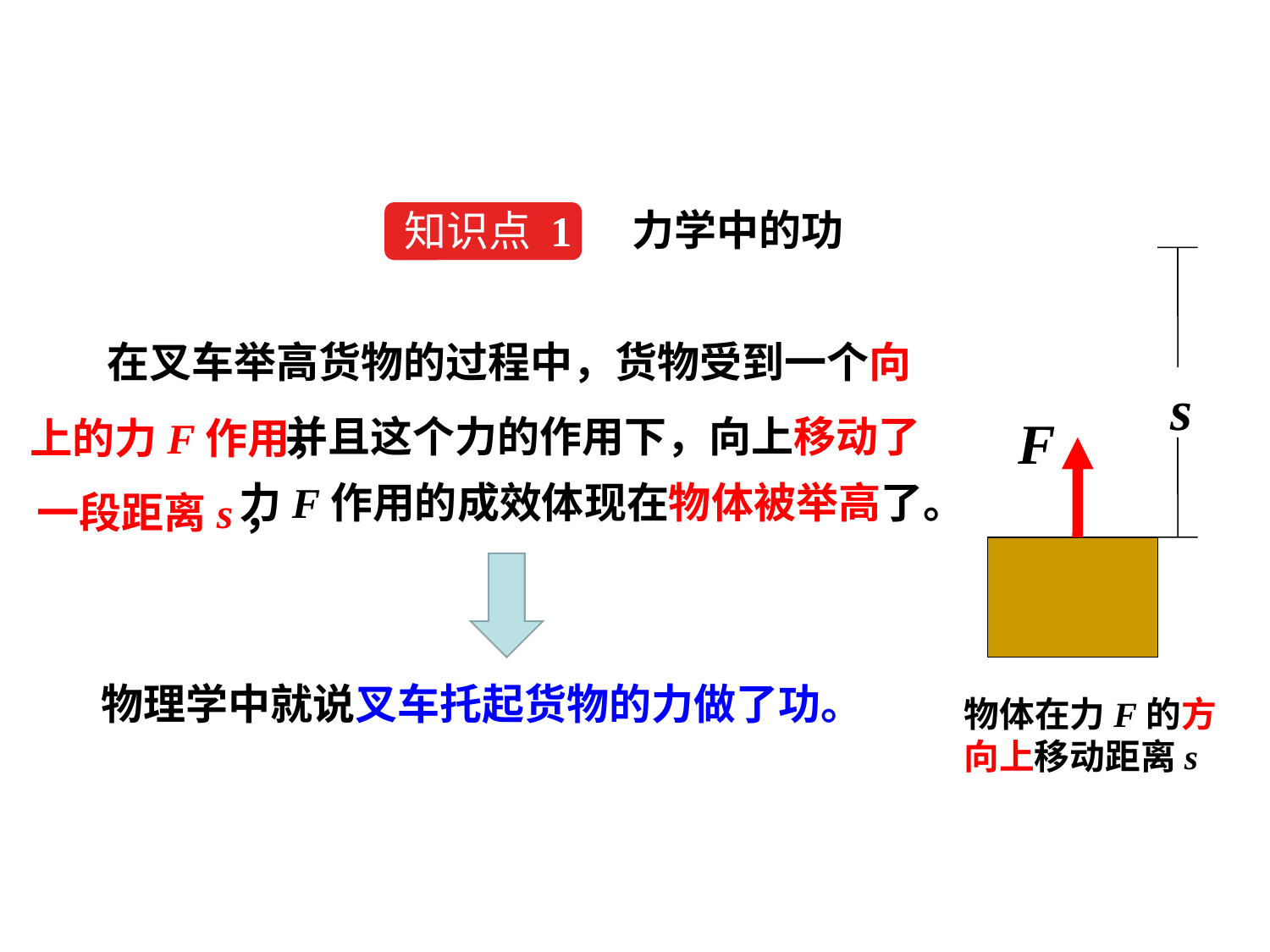

力学中的功

知识点 1

s

       在叉车举高货物的过程中，货物受到一个向上的力F作用，
                         并且这个力的作用下，向上移动了一段距离s，
F

力F作用的成效体现在物体被举高了。

物理学中就说叉车托起货物的力做了功。
物体在力F的方向上移动距离s